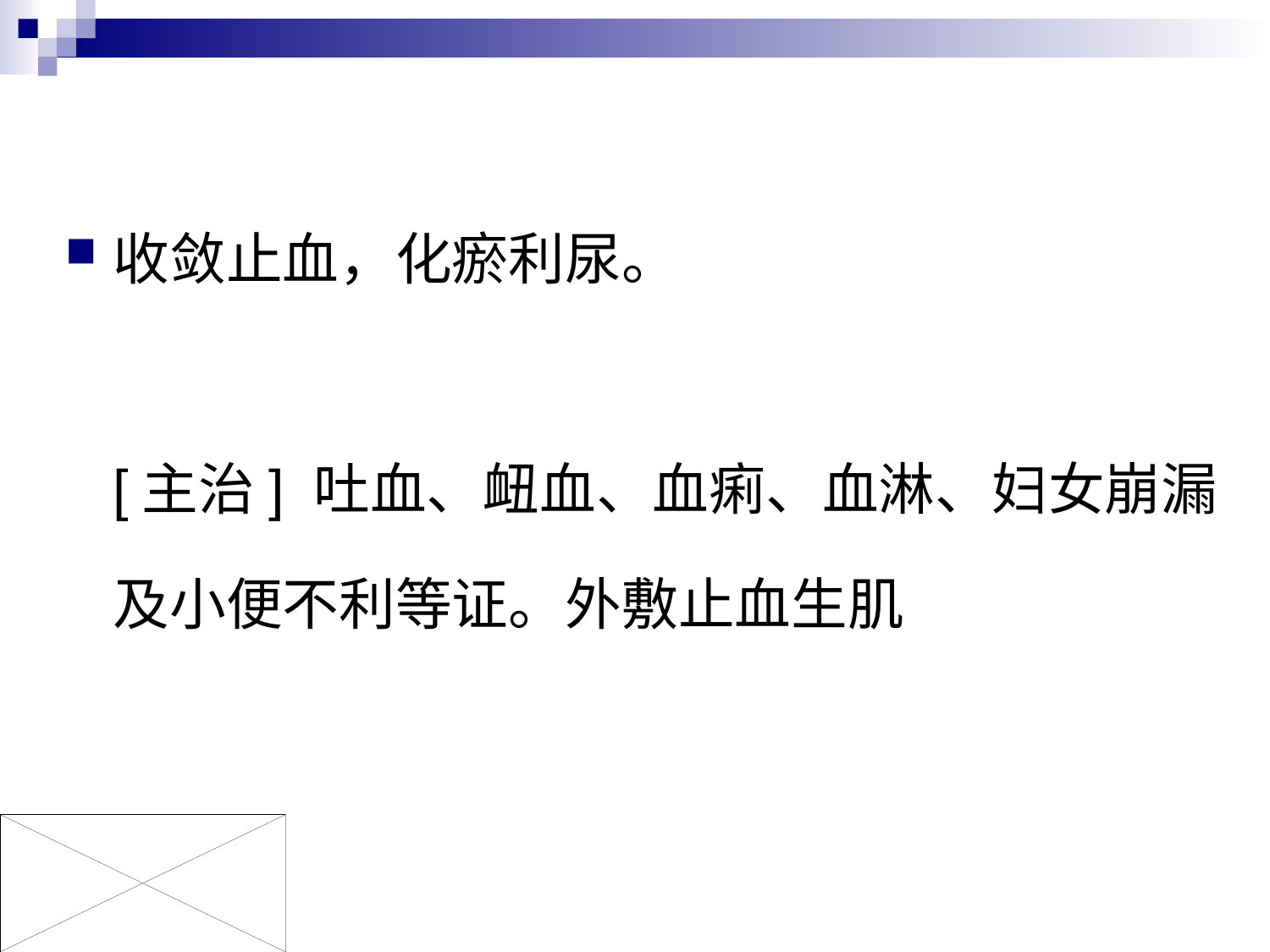

# 收敛止血，化瘀利尿。 [主治] 吐血、衄血、血痢、血淋、妇女崩漏及小便不利等证。外敷止血生肌